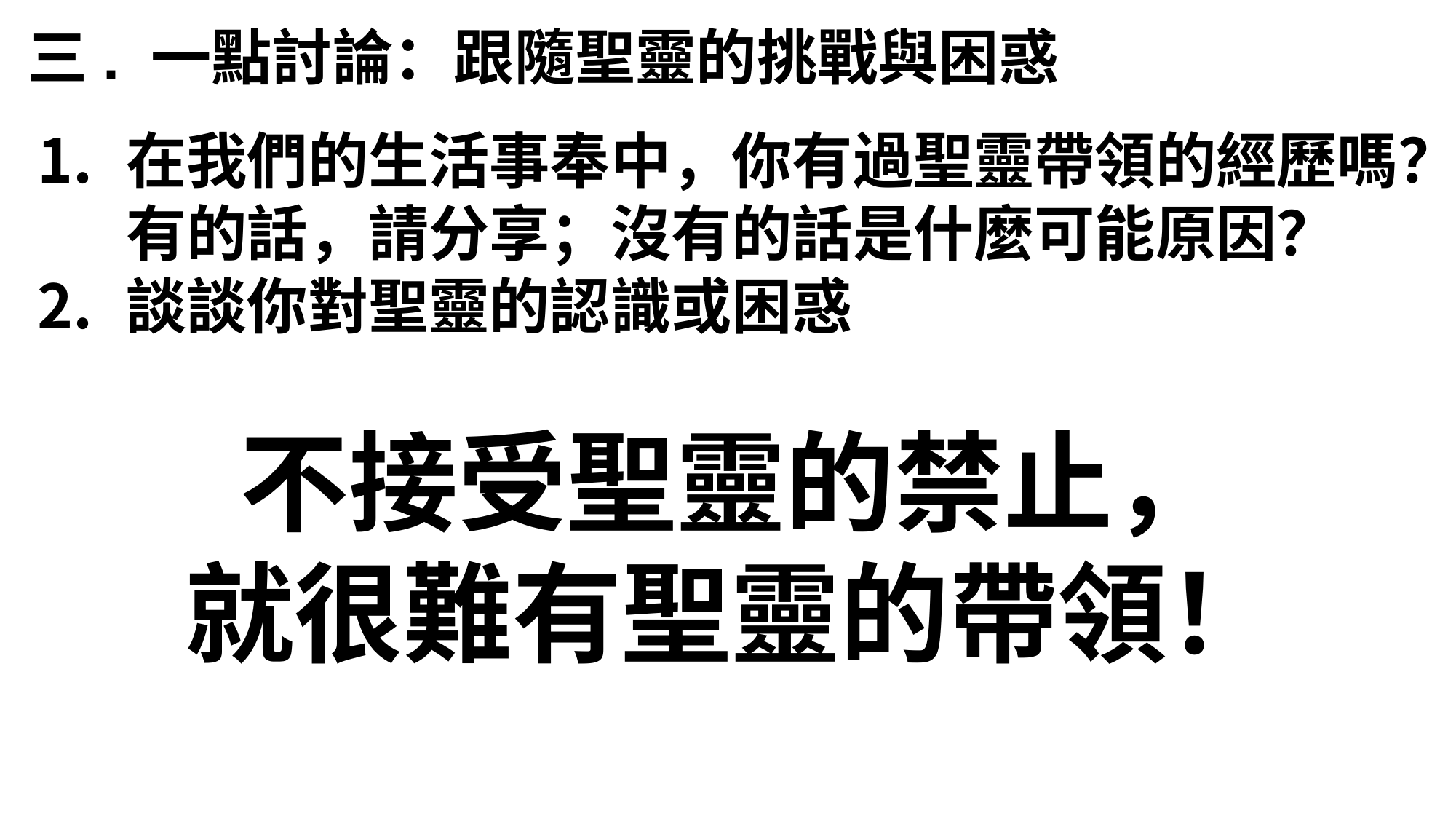

三. 一點討論：跟隨聖靈的挑戰與困惑
在我們的生活事奉中，你有過聖靈帶領的經歷嗎？有的話，請分享；沒有的話是什麼可能原因？
談談你對聖靈的認識或困惑

不接受聖靈的禁止，
就很難有聖靈的帶領！